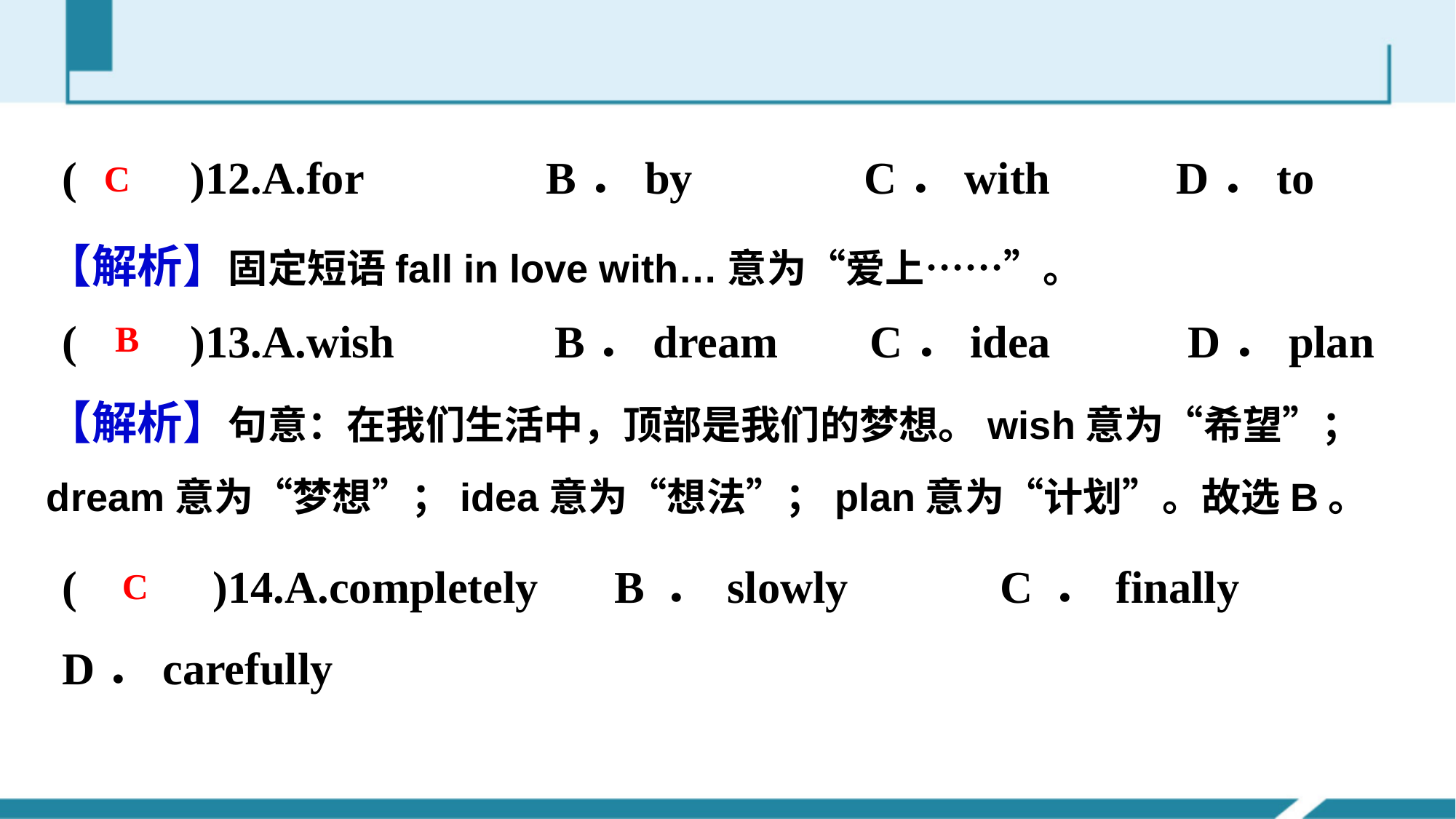

(　　)12.A.for                B．by               C．with           D．to

(　　)13.A.wish              B．dream        C．idea            D．plan

(　　)14.A.completely    B．slowly        C．finally         D．carefully

C
【解析】固定短语fall in love with…意为“爱上……”。
B
【解析】句意：在我们生活中，顶部是我们的梦想。wish意为“希望”；dream意为“梦想”；idea意为“想法”；plan意为“计划”。故选B。
C